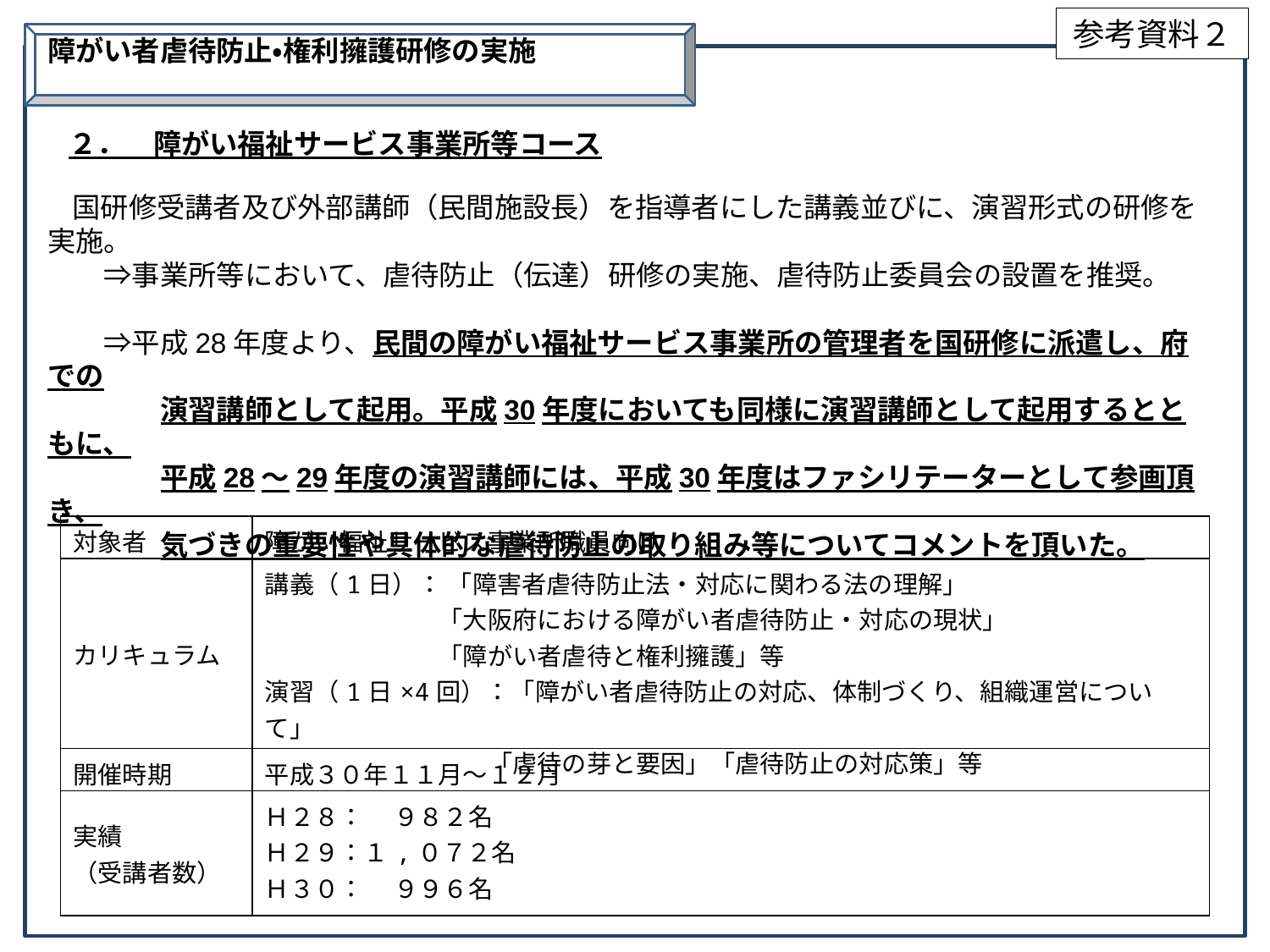

参考資料２
障がい者虐待防止・権利擁護研修の実施

　２．　障がい福祉サービス事業所等コース

　国研修受講者及び外部講師（民間施設長）を指導者にした講義並びに、演習形式の研修を実施。
　　⇒事業所等において、虐待防止（伝達）研修の実施、虐待防止委員会の設置を推奨。

　　⇒平成28年度より、民間の障がい福祉サービス事業所の管理者を国研修に派遣し、府での
　　　　演習講師として起用。平成30年度においても同様に演習講師として起用するとともに、
　　　　平成28～29年度の演習講師には、平成30年度はファシリテーターとして参画頂き、
　　　　気づきの重要性や具体的な虐待防止の取り組み等についてコメントを頂いた。

| 対象者 | 障がい福祉サービス事業所職員向け |
| --- | --- |
| カリキュラム | 講義（1日）： 「障害者虐待防止法・対応に関わる法の理解」 　　　　　　　「大阪府における障がい者虐待防止・対応の現状」 　　　　　　　「障がい者虐待と権利擁護」等 演習（1日×4回）：「障がい者虐待防止の対応、体制づくり、組織運営について」 　　　　　　　　　「虐待の芽と要因」「虐待防止の対応策」等 |
| 開催時期 | 平成３０年１１月～１２月 |
| 実績 （受講者数） | Ｈ２８：　 ９８２名 Ｈ２９：１,０７２名 Ｈ３０：　 ９９６名 |